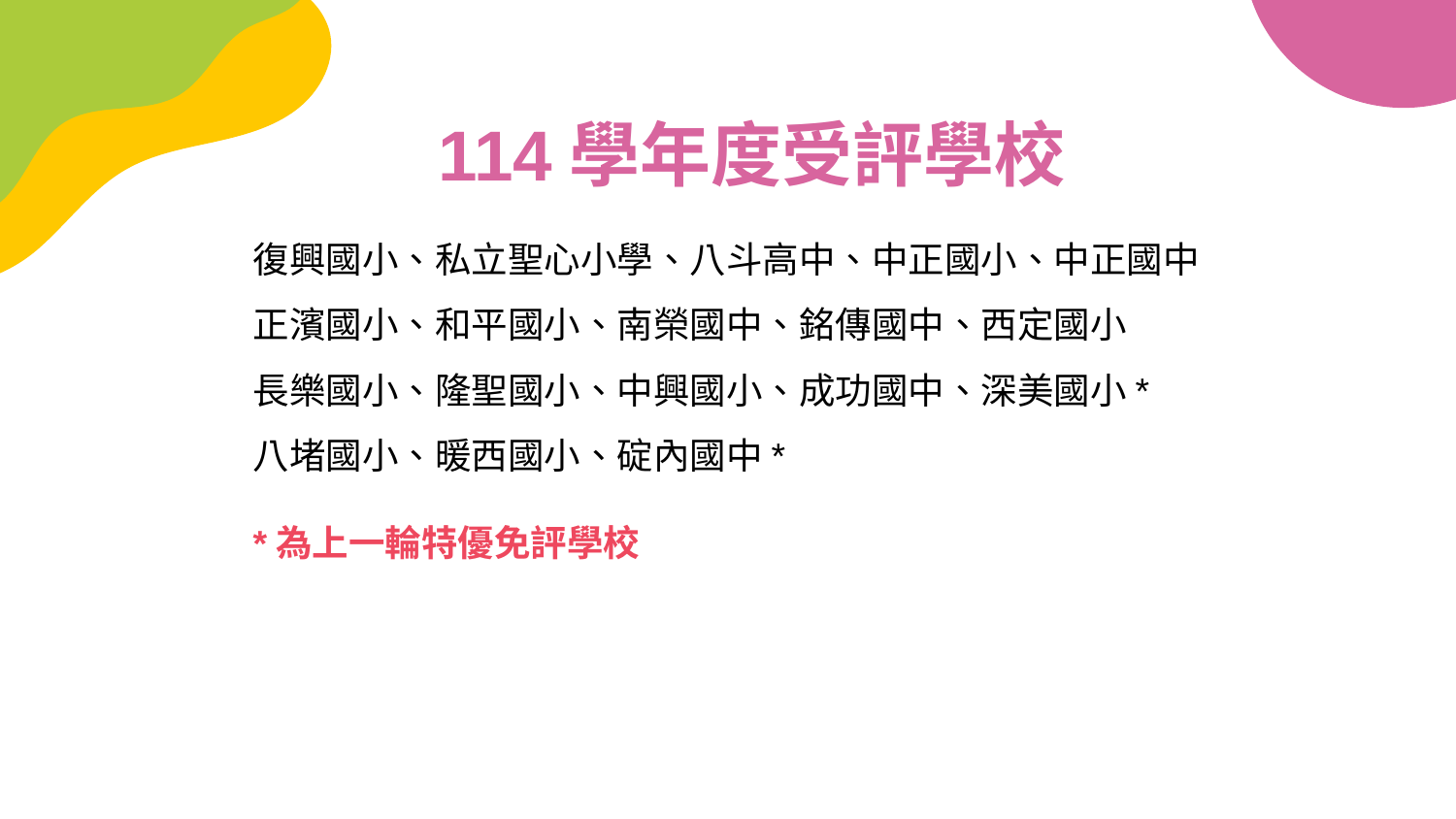

114學年度受評學校
復興國小、私立聖心小學、八斗高中、中正國小、中正國中
正濱國小、和平國小、南榮國中、銘傳國中、西定國小
長樂國小、隆聖國小、中興國小、成功國中、深美國小*
八堵國小、暖西國小、碇內國中*

*為上一輪特優免評學校